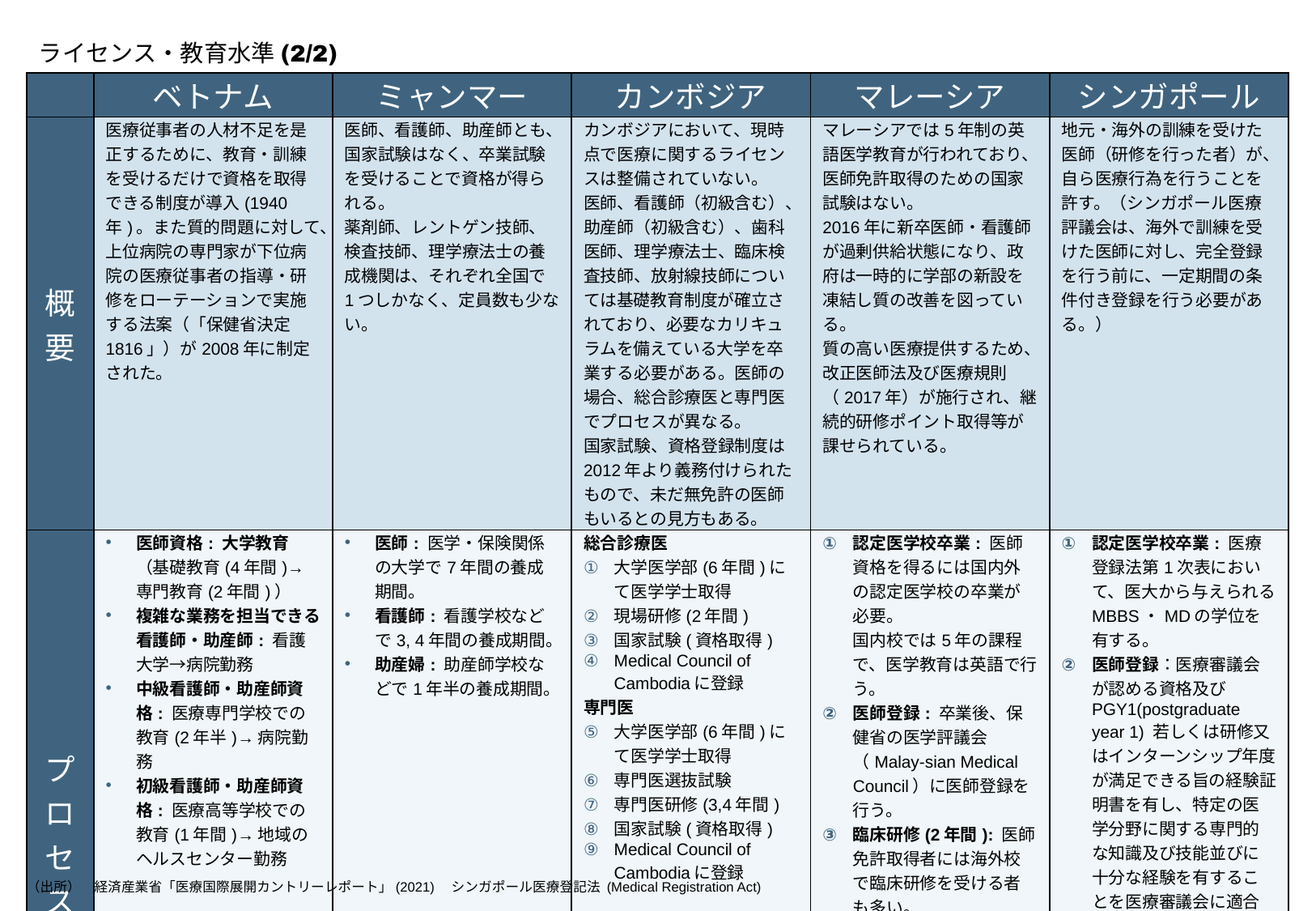

# ライセンス・教育水準(2/2)

|  | ベトナム | ミャンマー | カンボジア | マレーシア | シンガポール |
| --- | --- | --- | --- | --- | --- |
| 概要 | 医療従事者の人材不足を是正するために、教育・訓練を受けるだけで資格を取得できる制度が導入(1940年)。また質的問題に対して、上位病院の専門家が下位病院の医療従事者の指導・研修をローテーションで実施する法案（「保健省決定1816」）が2008年に制定された。 | 医師、看護師、助産師とも、国家試験はなく、卒業試験を受けることで資格が得られる。 薬剤師、レントゲン技師、検査技師、理学療法士の養成機関は、それぞれ全国で1つしかなく、定員数も少ない。 | カンボジアにおいて、現時点で医療に関するライセンスは整備されていない。 医師、看護師（初級含む）、助産師（初級含む）、歯科医師、理学療法士、臨床検査技師、放射線技師については基礎教育制度が確立されており、必要なカリキュラムを備えている大学を卒業する必要がある。医師の場合、総合診療医と専門医でプロセスが異なる。 国家試験、資格登録制度は2012年より義務付けられたもので、未だ無免許の医師もいるとの見方もある。 | マレーシアでは5年制の英語医学教育が行われており、医師免許取得のための国家試験はない。 2016年に新卒医師・看護師が過剰供給状態になり、政府は一時的に学部の新設を凍結し質の改善を図っている。 質の高い医療提供するため、改正医師法及び医療規則（2017年）が施行され、継続的研修ポイント取得等が課せられている。 | 地元・海外の訓練を受けた医師（研修を行った者）が、自ら医療行為を行うことを許す。（シンガポール医療評議会は、海外で訓練を受けた医師に対し、完全登録を行う前に、一定期間の条件付き登録を行う必要がある。） |
| プロセス | 医師資格: 大学教育（基礎教育(4年間)→専門教育(2年間)） 複雑な業務を担当できる看護師・助産師: 看護大学→病院勤務 中級看護師・助産師資格: 医療専門学校での教育(2年半)→病院勤務 初級看護師・助産師資格: 医療高等学校での教育(1年間)→地域のヘルスセンター勤務 | 医師: 医学・保険関係の大学で7年間の養成期間。 看護師: 看護学校などで3, 4年間の養成期間。 助産婦: 助産師学校などで1年半の養成期間。 | 総合診療医 大学医学部(6年間)にて医学学士取得 現場研修(2年間) 国家試験(資格取得) Medical Council of Cambodiaに登録 専門医 大学医学部(6年間)にて医学学士取得 専門医選抜試験 専門医研修(3,4年間) 国家試験(資格取得) Medical Council of Cambodiaに登録 | 認定医学校卒業: 医師資格を得るには国内外の認定医学校の卒業が必要。 国内校では5年の課程で、医学教育は英語で行う。 医師登録: 卒業後、保健省の医学評議会（Malay-sian Medical Council）に医師登録を行う。 臨床研修(2年間): 医師免許取得者には海外校で臨床研修を受ける者も多い。 公立病院勤務(2年間): その後: 民間医療機関への転職等の自由な活動が認められている。主に、英国、豪州、シンガポール等海外医学校で専門分野の学位・認定を取得し専門医となるものも少なくない。 | 認定医学校卒業: 医療登録法第1次表において、医大から与えられるMBBS・MDの学位を有する。 医師登録：医療審議会が認める資格及びPGY1(postgraduate year 1) 若しくは研修又はインターンシップ年度が満足できる旨の経験証明書を有し、特定の医学分野に関する専門的な知識及び技能並びに十分な経験を有することを医療審議会に適合する。 |
（出所）　経済産業省「医療国際展開カントリーレポート」(2021)　シンガポール医療登記法 (Medical Registration Act)